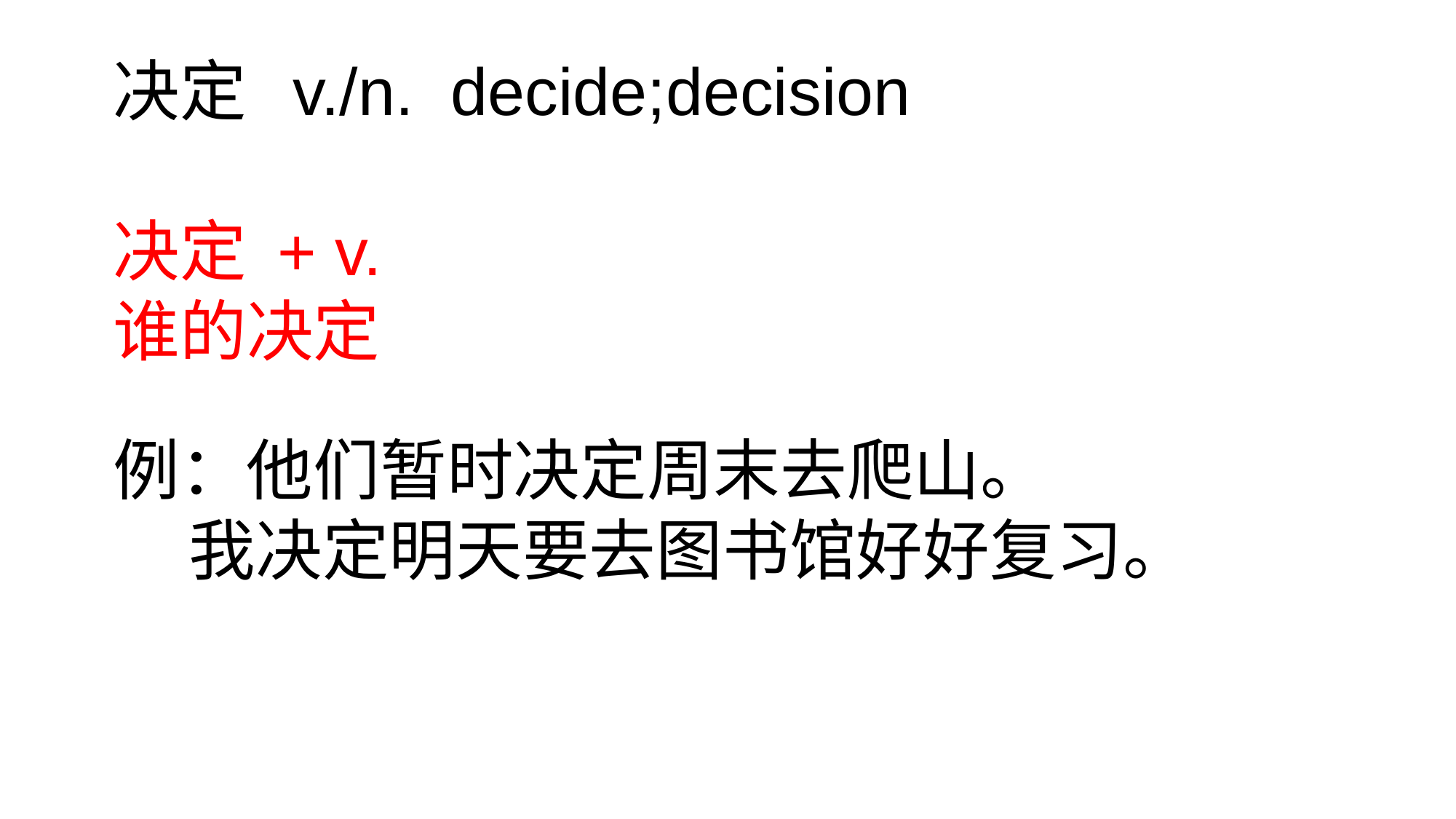

决定  v./n.  decide;decision

决定 + v.
谁的决定
例：他们暂时决定周末去爬山。
    我决定明天要去图书馆好好复习。